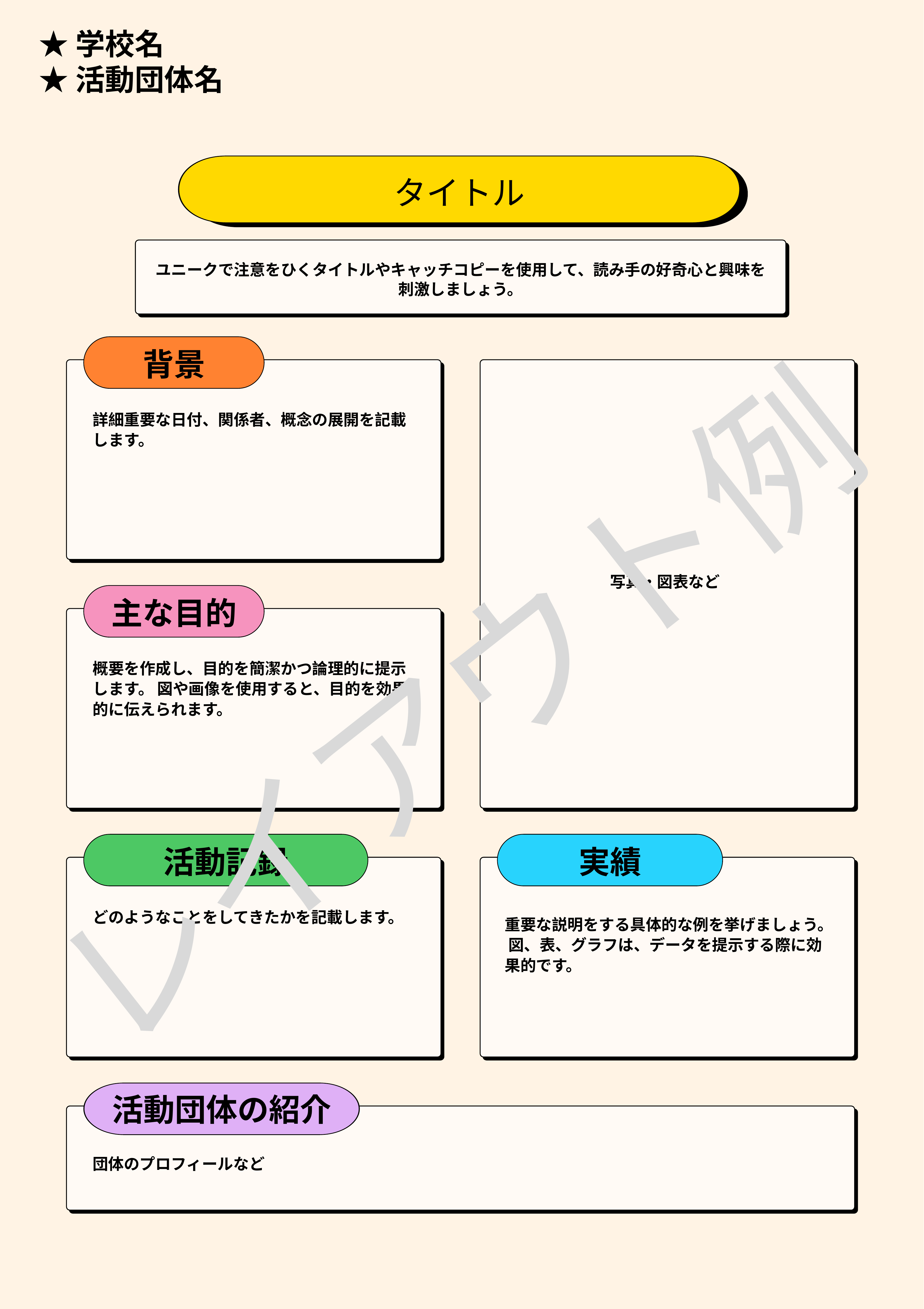

★学校名
★活動団体名

タイトル

ユニークで注意をひくタイトルやキャッチコピーを使用して、読み手の好奇心と興味を刺激しましょう。

背景

詳細重要な日付、関係者、概念の展開を記載します。

写真・図表など

主な目的

レイアウト例
概要を作成し、目的を簡潔かつ論理的に提示します。 図や画像を使用すると、目的を効果的に伝えられます。

活動記録
実績

どのようなことをしてきたかを記載します。

重要な説明をする具体的な例を挙げましょう。 図、表、グラフは、データを提示する際に効果的です。

活動団体の紹介

団体のプロフィールなど